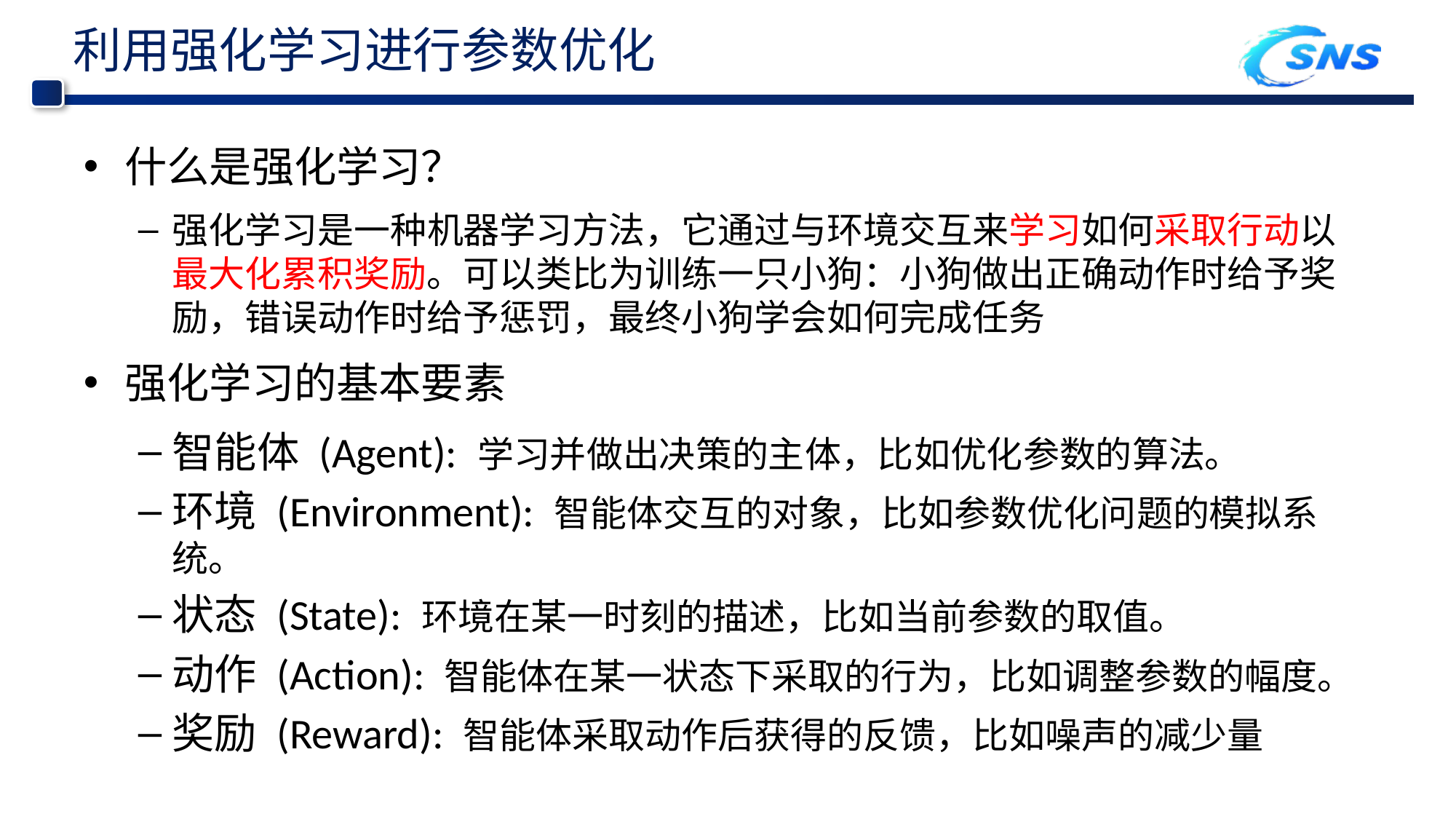

# 利用强化学习进行参数优化
什么是强化学习？
强化学习是一种机器学习方法，它通过与环境交互来学习如何采取行动以最大化累积奖励。可以类比为训练一只小狗：小狗做出正确动作时给予奖励，错误动作时给予惩罚，最终小狗学会如何完成任务
强化学习的基本要素
智能体 (Agent): 学习并做出决策的主体，比如优化参数的算法。
环境 (Environment): 智能体交互的对象，比如参数优化问题的模拟系统。
状态 (State): 环境在某一时刻的描述，比如当前参数的取值。
动作 (Action): 智能体在某一状态下采取的行为，比如调整参数的幅度。
奖励 (Reward): 智能体采取动作后获得的反馈，比如噪声的减少量

11